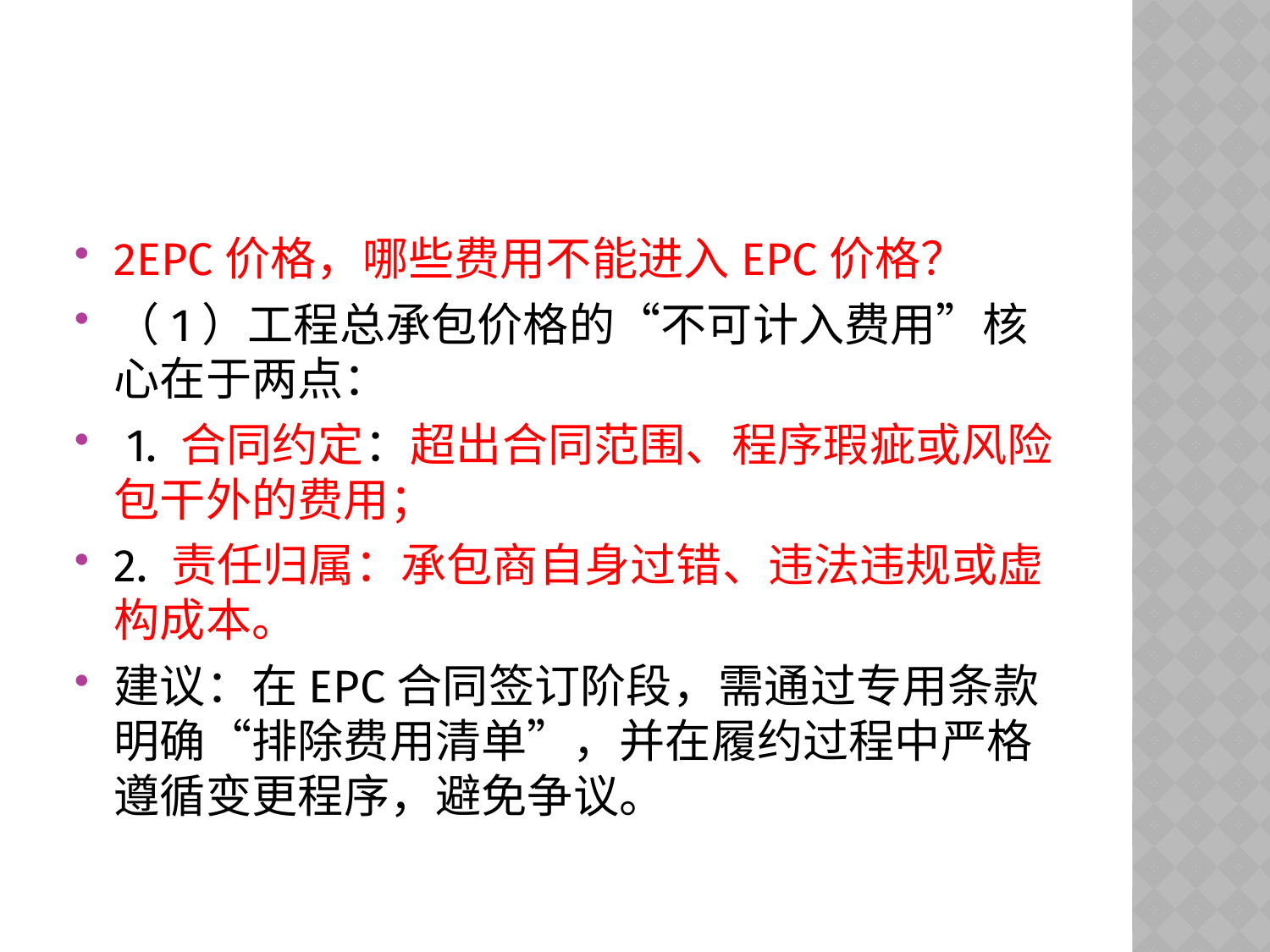

#
2EPC价格，哪些费用不能进入EPC价格？
（1）工程总承包价格的“不可计入费用”核心在于两点：
 1. 合同约定：超出合同范围、程序瑕疵或风险包干外的费用；
2. 责任归属：承包商自身过错、违法违规或虚构成本。
建议：在EPC合同签订阶段，需通过专用条款明确“排除费用清单”，并在履约过程中严格遵循变更程序，避免争议。